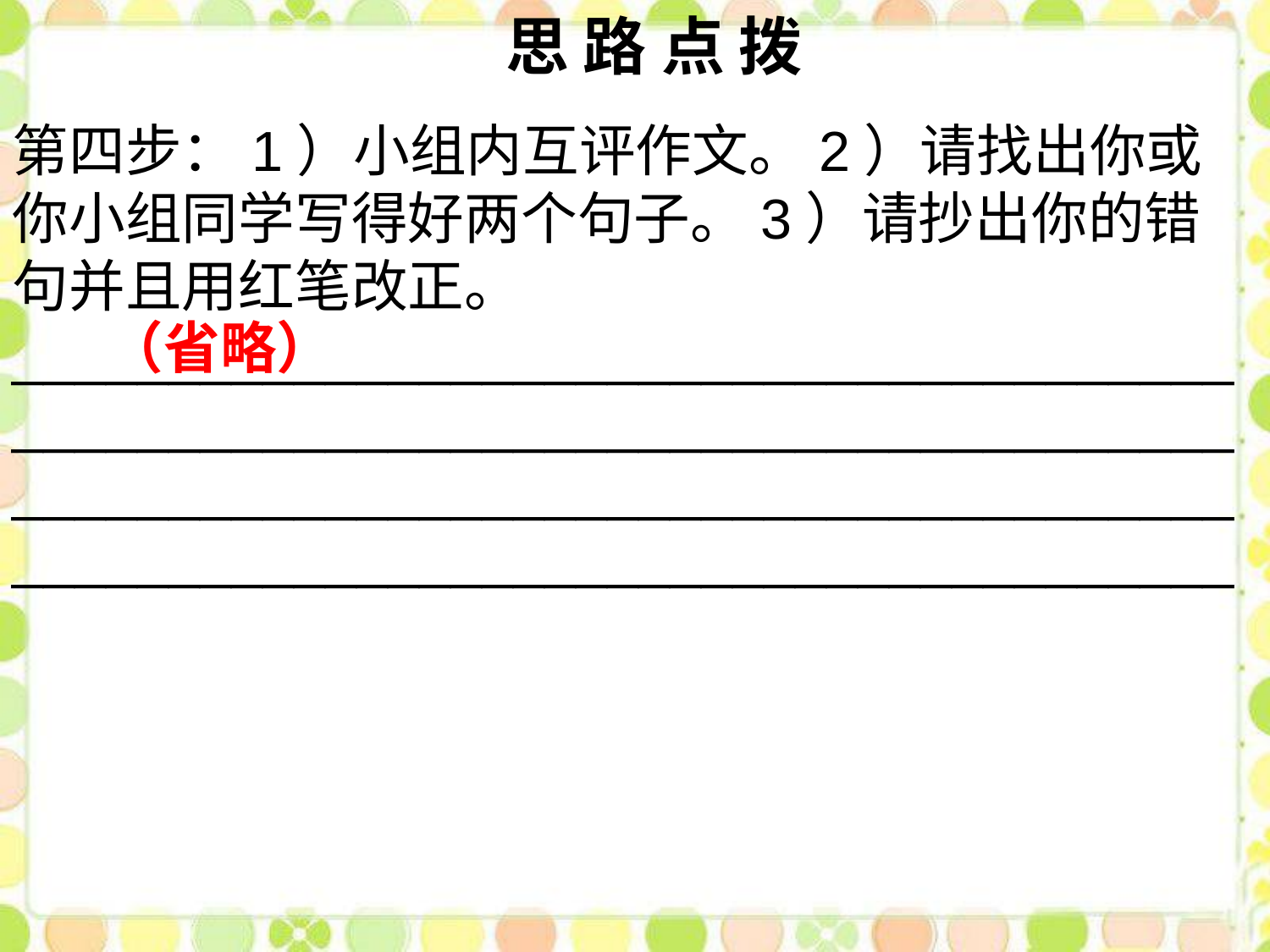

思 路 点 拨
第四步：1）小组内互评作文。2）请找出你或你小组同学写得好两个句子。3）请抄出你的错句并且用红笔改正。
____________________________________________________________________________________________________________________________________________________________
（省略）